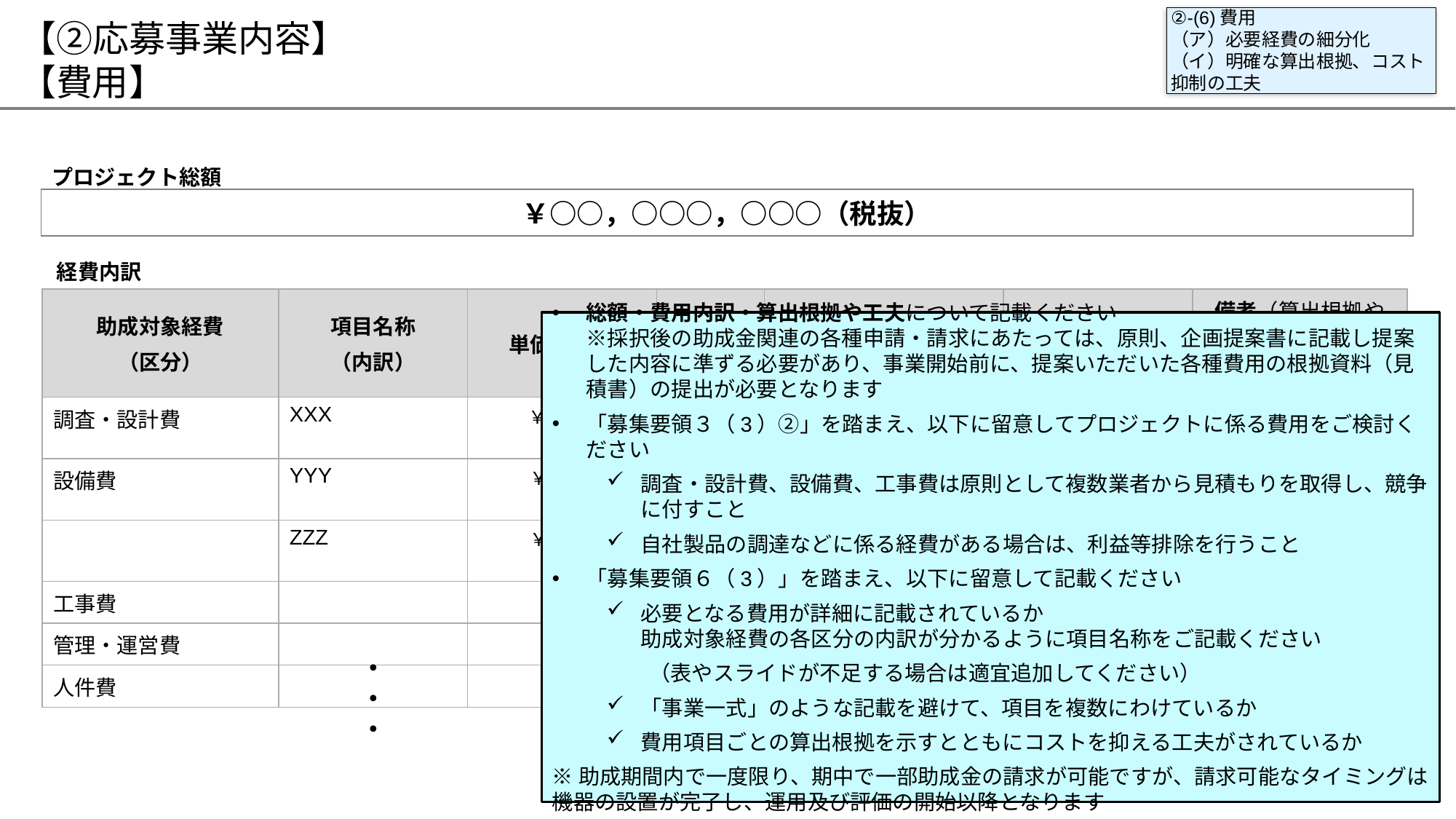

# 【②応募事業内容】 【費用】
②‐(6)費用
（ア）必要経費の細分化
（イ）明確な算出根拠、コスト抑制の工夫

プロジェクト総額
￥○○，○○○，○○○（税抜）
経費内訳
| 助成対象経費 （区分） | 項目名称 （内訳） | 単価（円） | 数量 | 金額（円） | 発生時期 | 備考（算出根拠や コストを抑える工夫） |
| --- | --- | --- | --- | --- | --- | --- |
| 調査・設計費 | XXX | ￥○,○○○,○○○ | 1式 | ￥○,○○○,○○○ | 2025年〇〇月頃 |  |
| 設備費 | YYY | ￥○○○,○○○ | △△枚 | ￥○,○○○,○○○ | 2025年〇〇月頃 |  |
|  | ZZZ | ￥○○○,○○○ | △△台 | ￥○，○○○，○○○ | 2026年〇〇月頃 |  |
| 工事費 |  |  |  |  |  |  |
| 管理・運営費 |  |  |  |  |  |  |
| 人件費 |  |  |  |  |  |  |
総額・費用内訳・算出根拠や工夫について記載ください
※採択後の助成金関連の各種申請・請求にあたっては、原則、企画提案書に記載し提案した内容に準ずる必要があり、事業開始前に、提案いただいた各種費用の根拠資料（見積書）の提出が必要となります
「募集要領３（3）②」を踏まえ、以下に留意してプロジェクトに係る費用をご検討ください
調査・設計費、設備費、工事費は原則として複数業者から見積もりを取得し、競争に付すこと
自社製品の調達などに係る経費がある場合は、利益等排除を行うこと
「募集要領６（3）」を踏まえ、以下に留意して記載ください
必要となる費用が詳細に記載されているか
助成対象経費の各区分の内訳が分かるように項目名称をご記載ください
　　（表やスライドが不足する場合は適宜追加してください）
「事業一式」のような記載を避けて、項目を複数にわけているか
費用項目ごとの算出根拠を示すとともにコストを抑える工夫がされているか
※助成期間内で一度限り、期中で一部助成金の請求が可能ですが、請求可能なタイミングは機器の設置が完了し、運用及び評価の開始以降となります
・・・